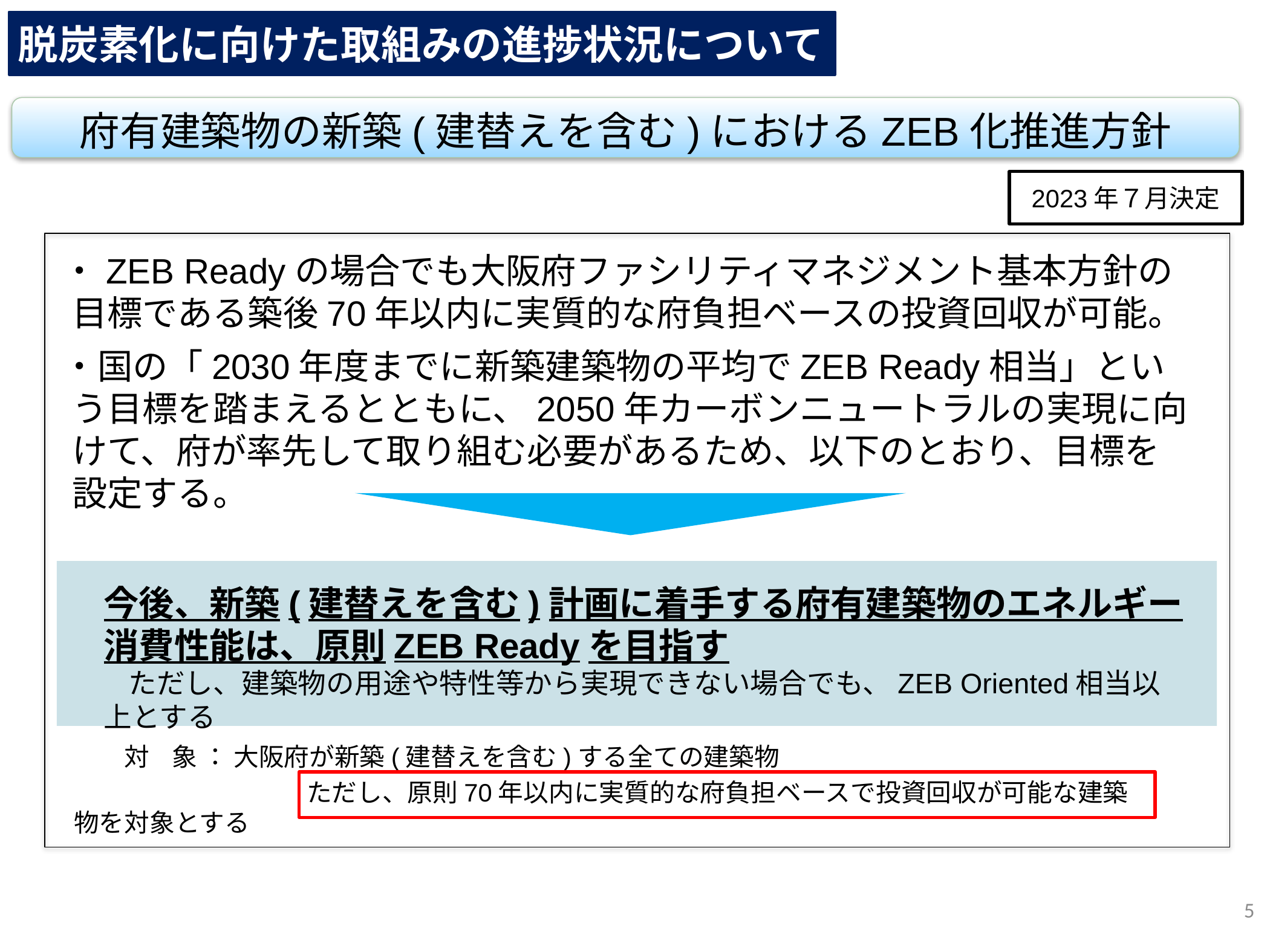

脱炭素化に向けた取組みの進捗状況について
府有建築物の新築(建替えを含む)におけるZEB化推進方針
2023年７月決定

・ZEB Readyの場合でも大阪府ファシリティマネジメント基本方針の目標である築後70年以内に実質的な府負担ベースの投資回収が可能。
・国の「2030年度までに新築建築物の平均でZEB Ready相当」という目標を踏まえるとともに、2050年カーボンニュートラルの実現に向けて、府が率先して取り組む必要があるため、以下のとおり、目標を設定する。

今後、新築(建替えを含む)計画に着手する府有建築物のエネルギー消費性能は、原則ZEB Readyを目指す
　ただし、建築物の用途や特性等から実現できない場合でも、ZEB Oriented相当以上とする
　　対    象 ： 大阪府が新築(建替えを含む)する全ての建築物
　　　　　　　　　 ただし、原則70年以内に実質的な府負担ベースで投資回収が可能な建築物を対象とする

5